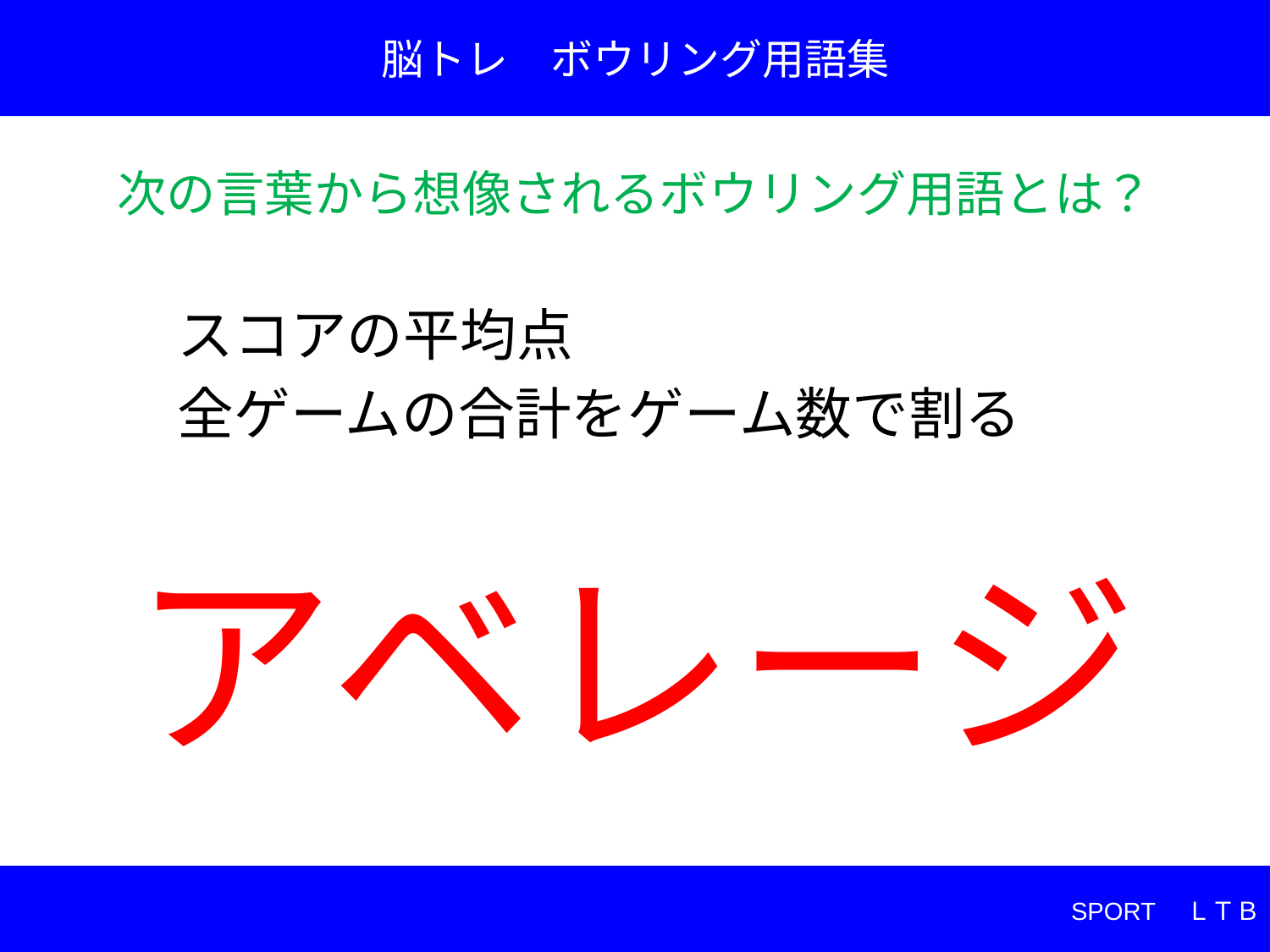

脳トレ　ボウリング用語集
次の言葉から想像されるボウリング用語とは？
スコアの平均点
全ゲームの合計をゲーム数で割る
# アベレージ
SPORT　ＬＴＢ